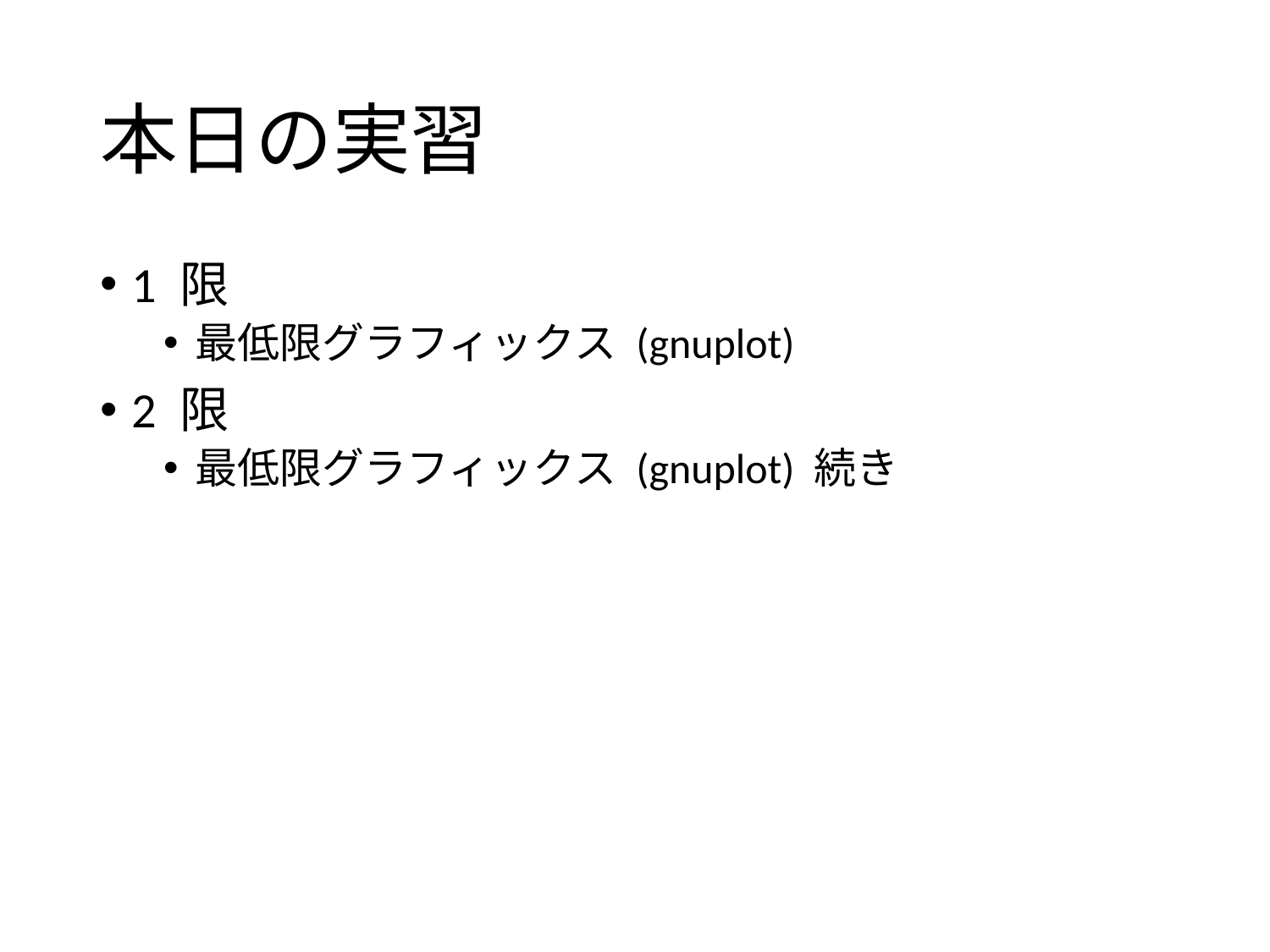

# 本日の実習
1 限
最低限グラフィックス (gnuplot)
2 限
最低限グラフィックス (gnuplot) 続き